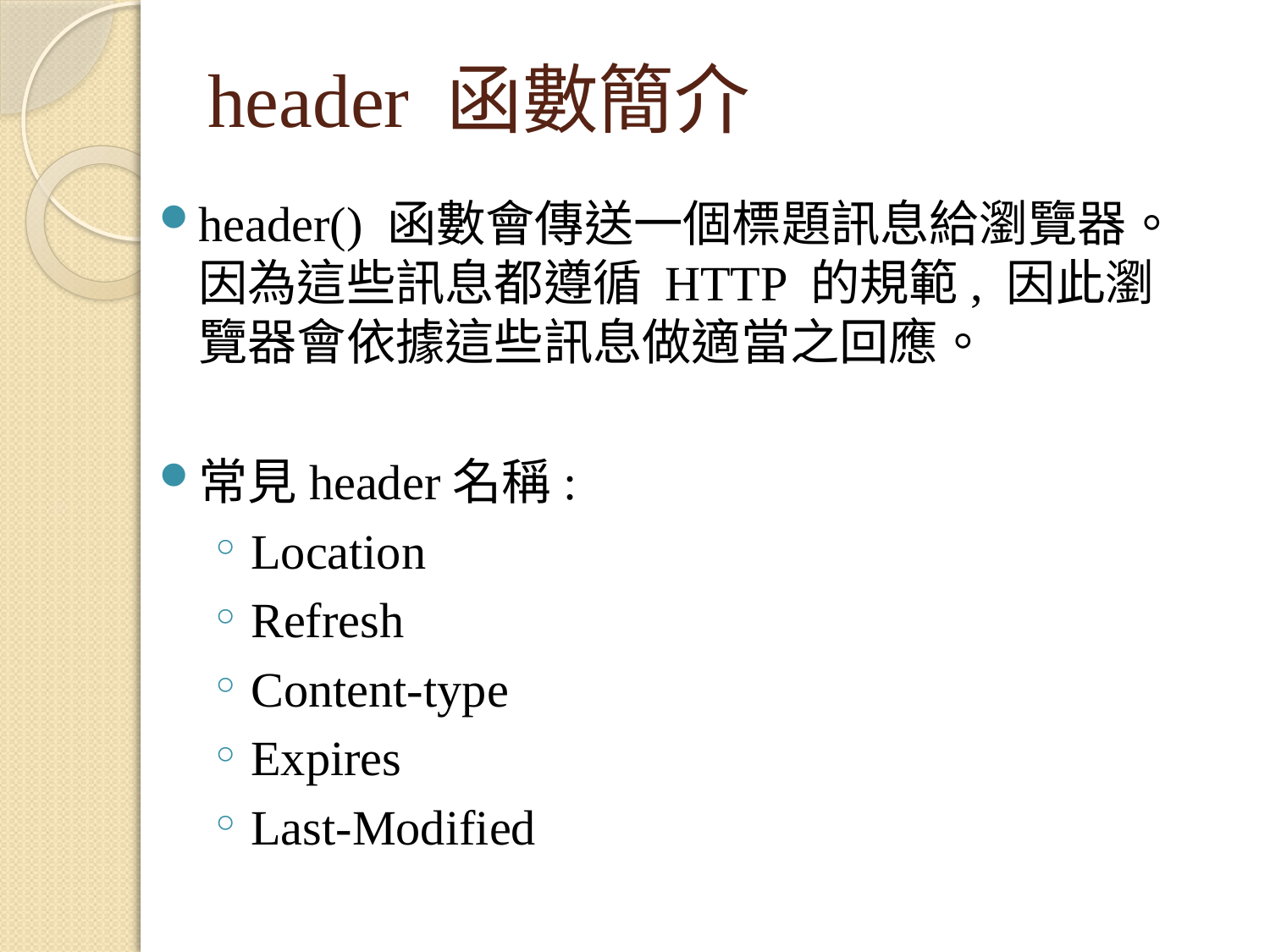

# header 函數簡介
header() 函數會傳送一個標題訊息給瀏覽器。因為這些訊息都遵循 HTTP 的規範, 因此瀏覽器會依據這些訊息做適當之回應。

常見header名稱:
Location
Refresh
Content-type
Expires
Last-Modified